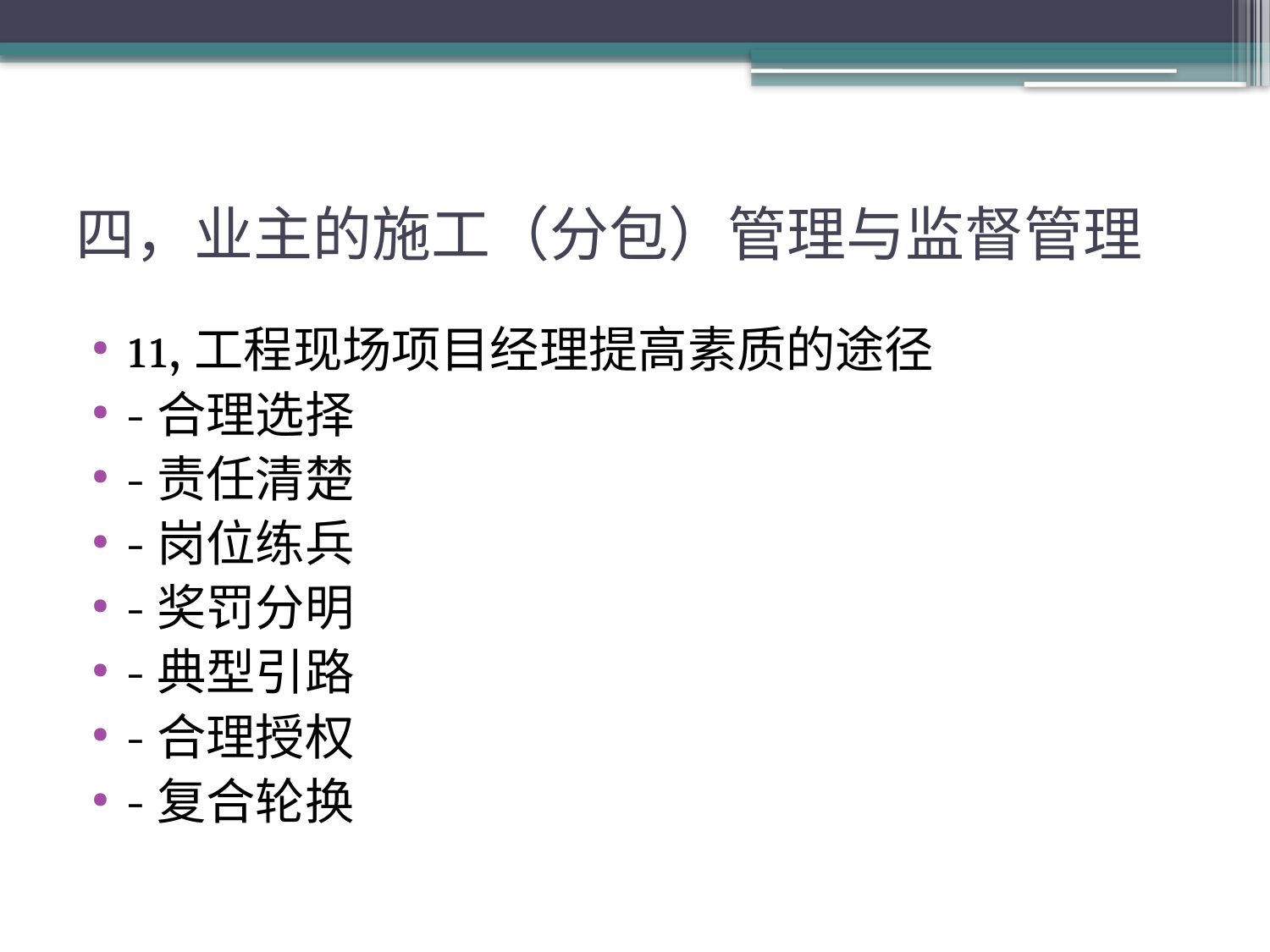

# 四，业主的施工（分包）管理与监督管理
11,工程现场项目经理提高素质的途径
-合理选择
-责任清楚
-岗位练兵
-奖罚分明
-典型引路
-合理授权
-复合轮换